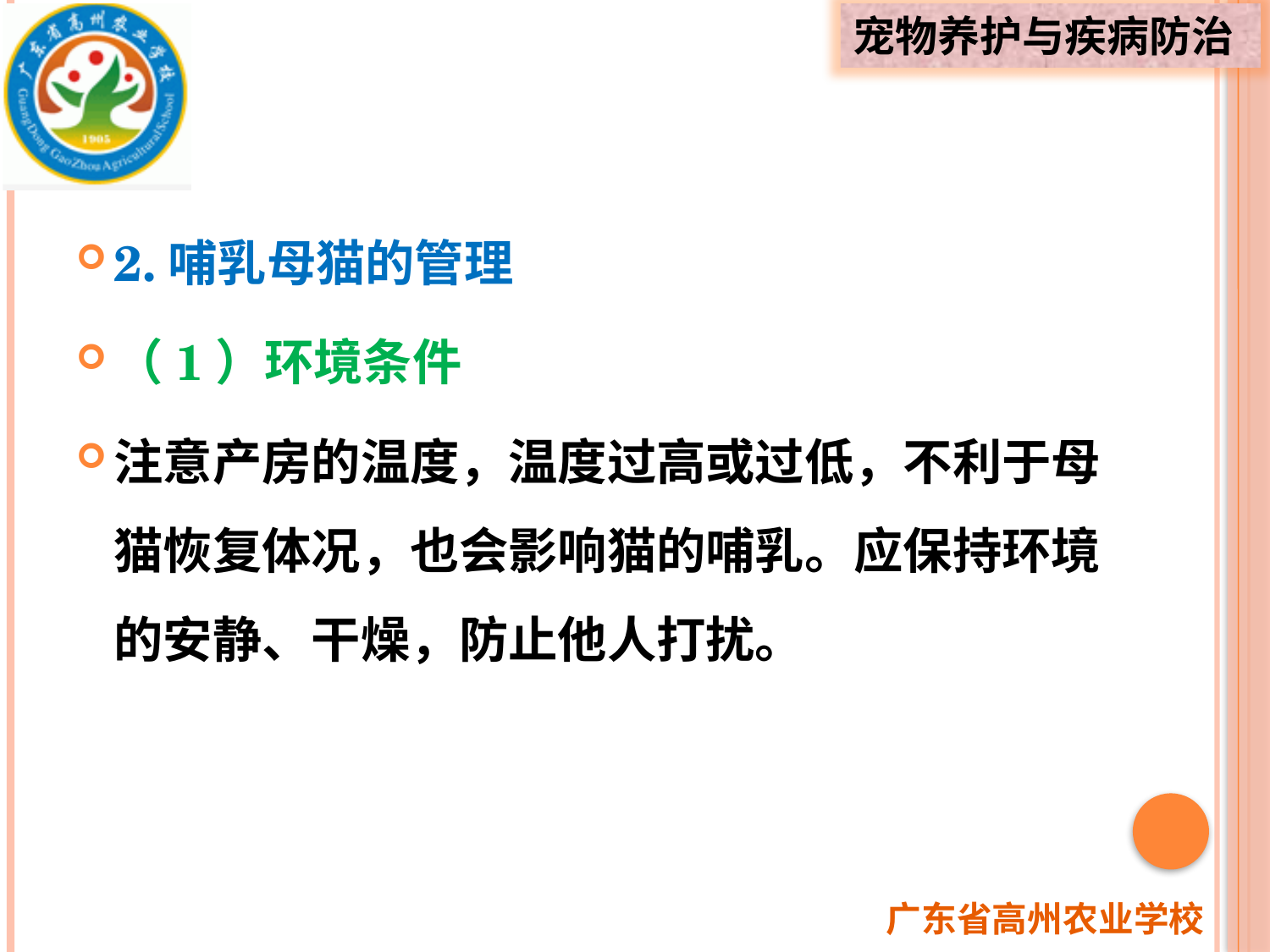

2.哺乳母猫的管理
（1）环境条件
注意产房的温度，温度过高或过低，不利于母猫恢复体况，也会影响猫的哺乳。应保持环境的安静、干燥，防止他人打扰。